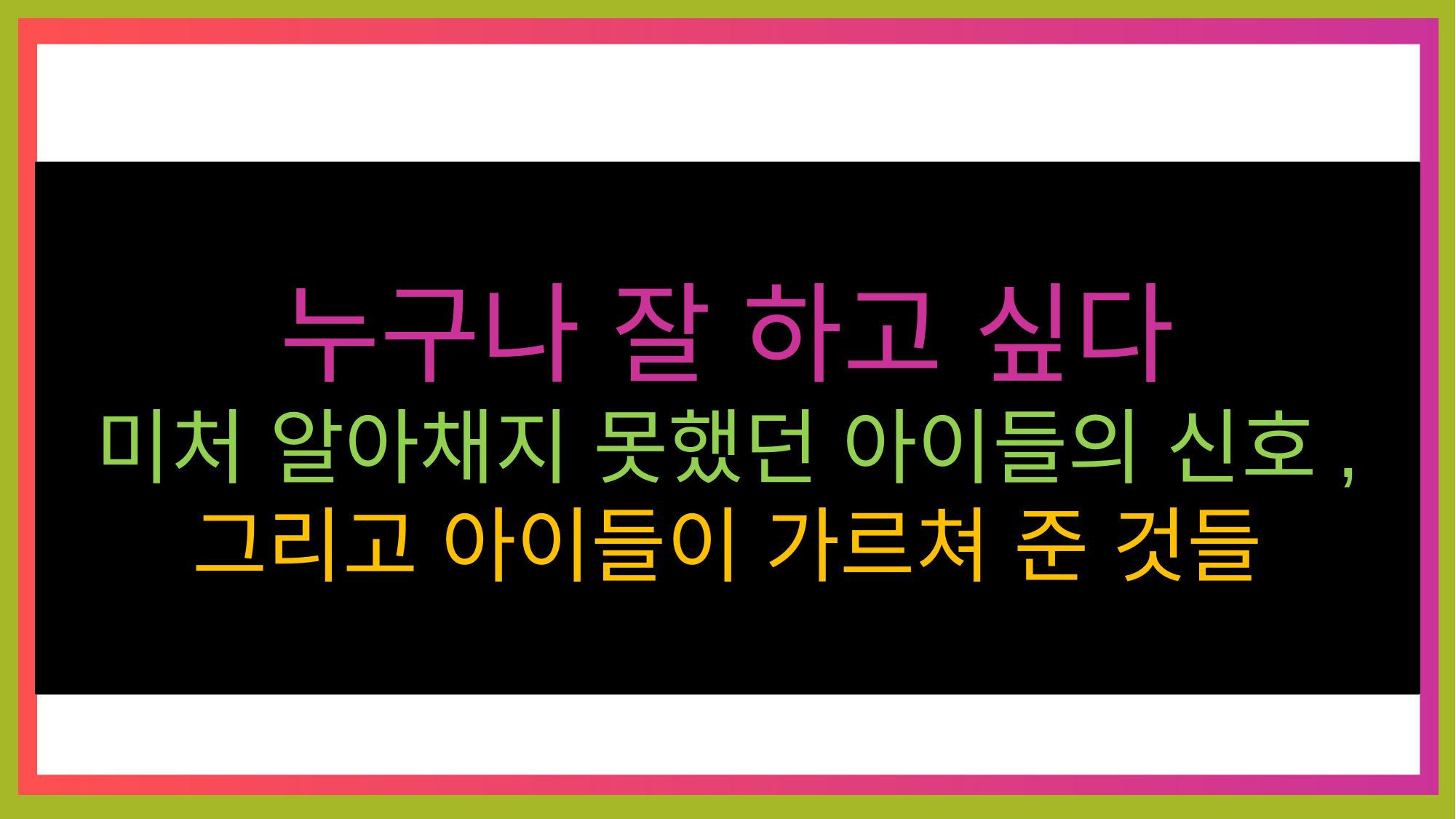

누구나 잘 하고 싶다
미처 알아채지 못했던 아이들의 신호,
그리고 아이들이 가르쳐 준 것들